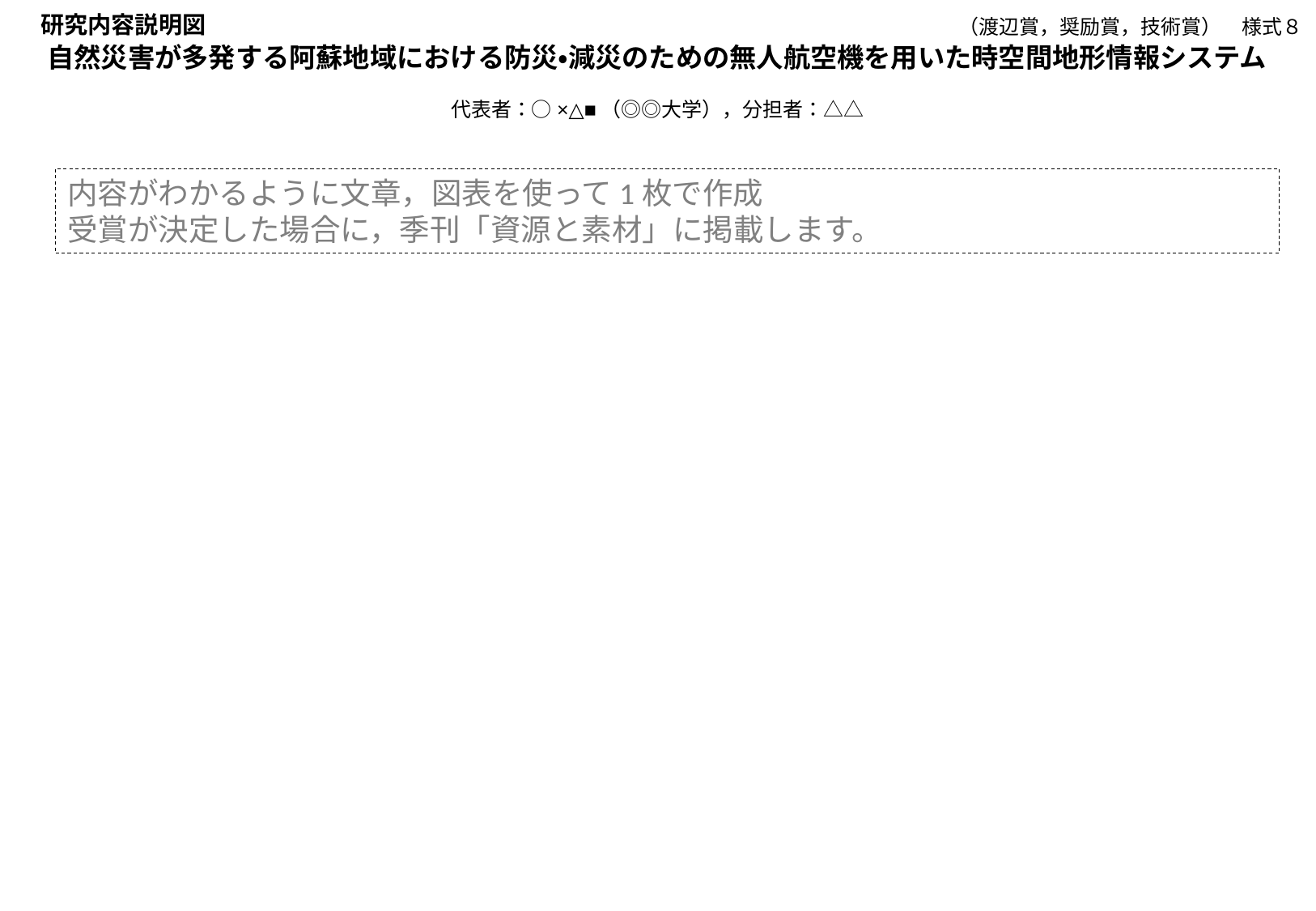

研究内容説明図
（渡辺賞，奨励賞，技術賞）　様式８
自然災害が多発する阿蘇地域における防災・減災のための無人航空機を用いた時空間地形情報システム

代表者：○×△■（◎◎大学），分担者：△△

内容がわかるように文章，図表を使って1枚で作成
受賞が決定した場合に，季刊「資源と素材」に掲載します。